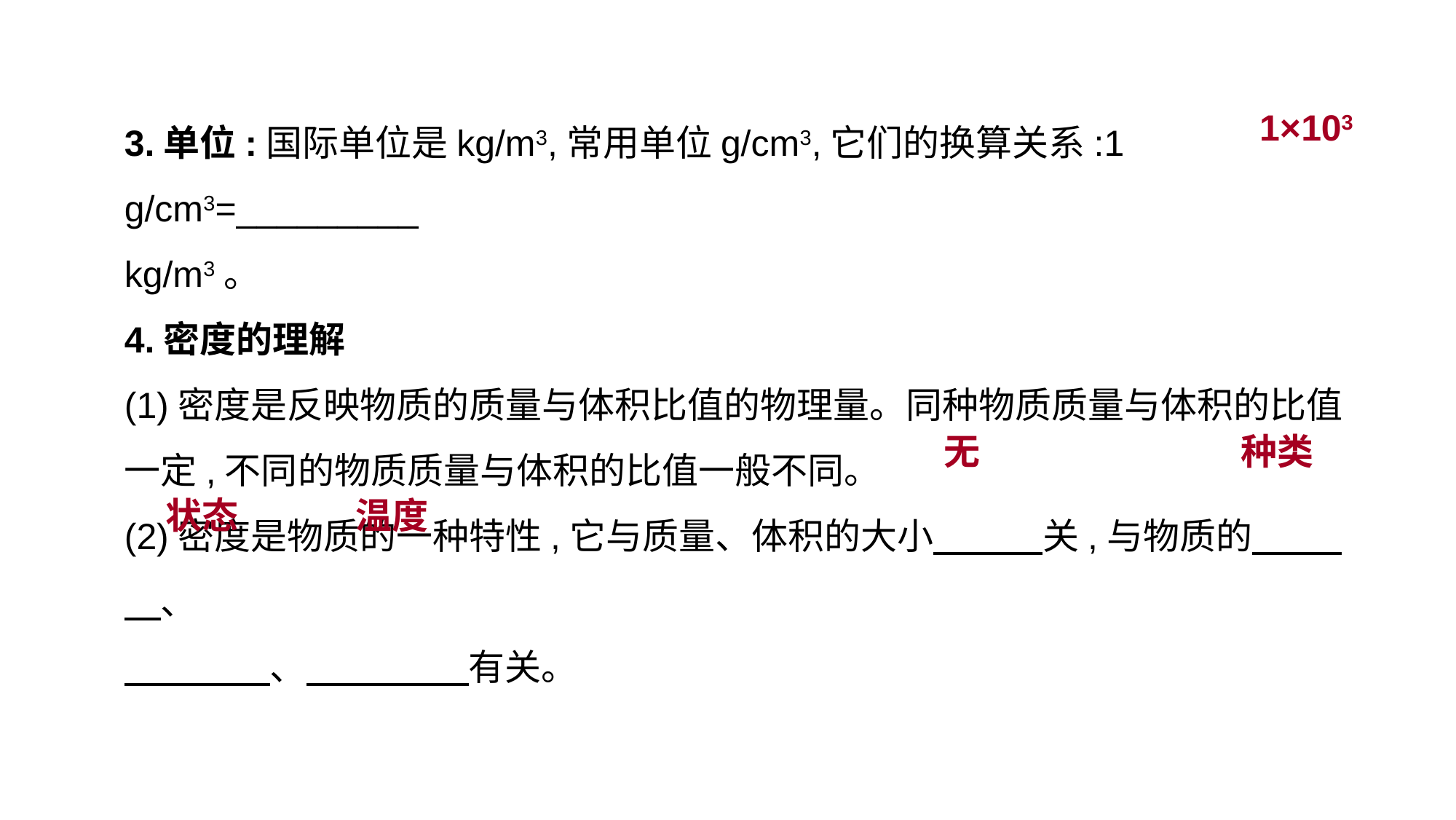

3.单位:国际单位是kg/m3,常用单位g/cm3,它们的换算关系:1 g/cm3=_________
kg/m3。
4.密度的理解
(1)密度是反映物质的质量与体积比值的物理量。同种物质质量与体积的比值一定,不同的物质质量与体积的比值一般不同。
(2)密度是物质的一种特性,它与质量、体积的大小　　　关,与物质的　　   　、
　　　　、　　　  　有关。
1×103
无
种类
状态
温度